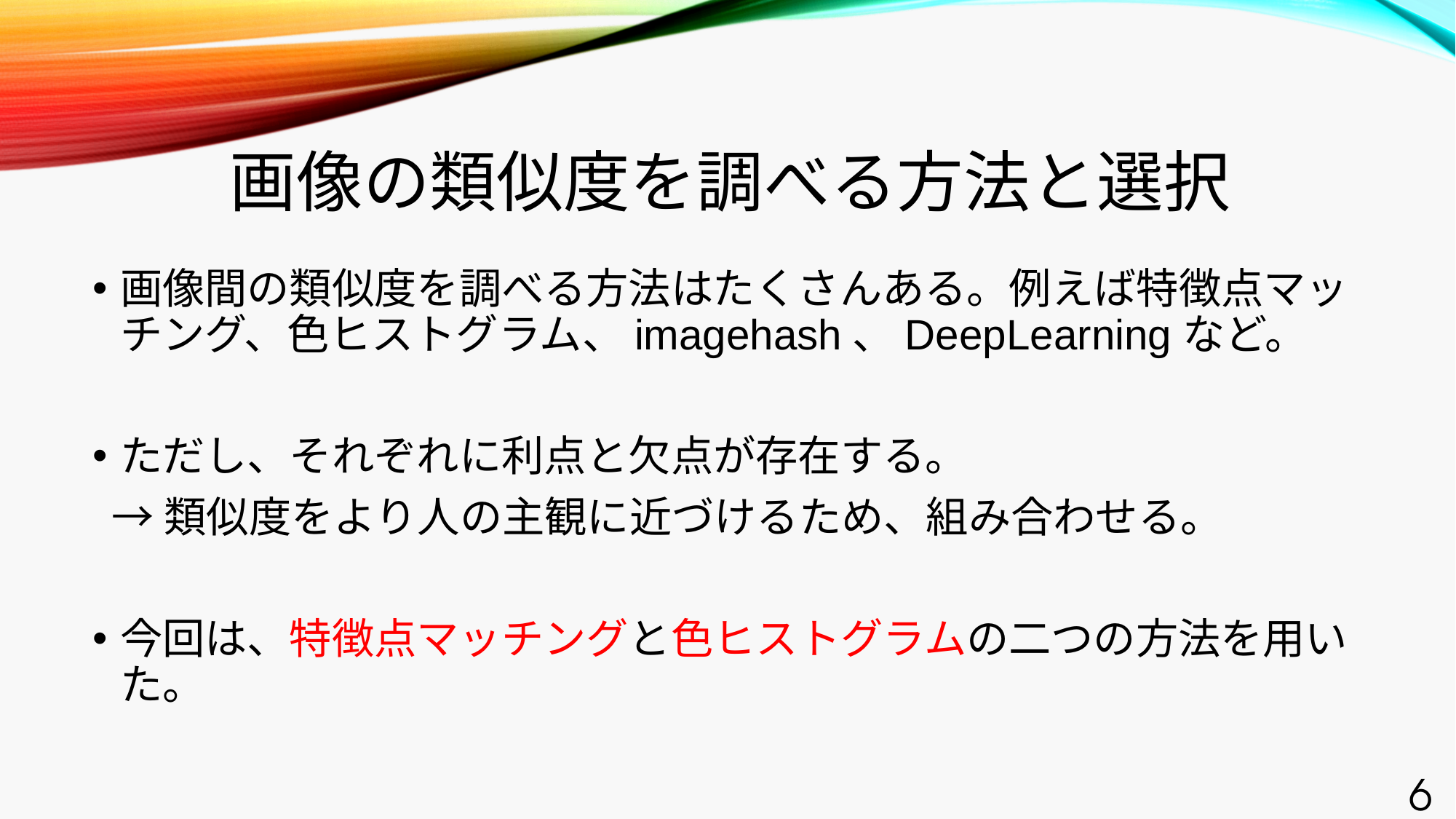

# 画像の類似度を調べる方法と選択
画像間の類似度を調べる方法はたくさんある。例えば特徴点マッチング、色ヒストグラム、imagehash、DeepLearningなど。

ただし、それぞれに利点と欠点が存在する。
  →類似度をより人の主観に近づけるため、組み合わせる。

今回は、特徴点マッチングと色ヒストグラムの二つの方法を用いた。
6